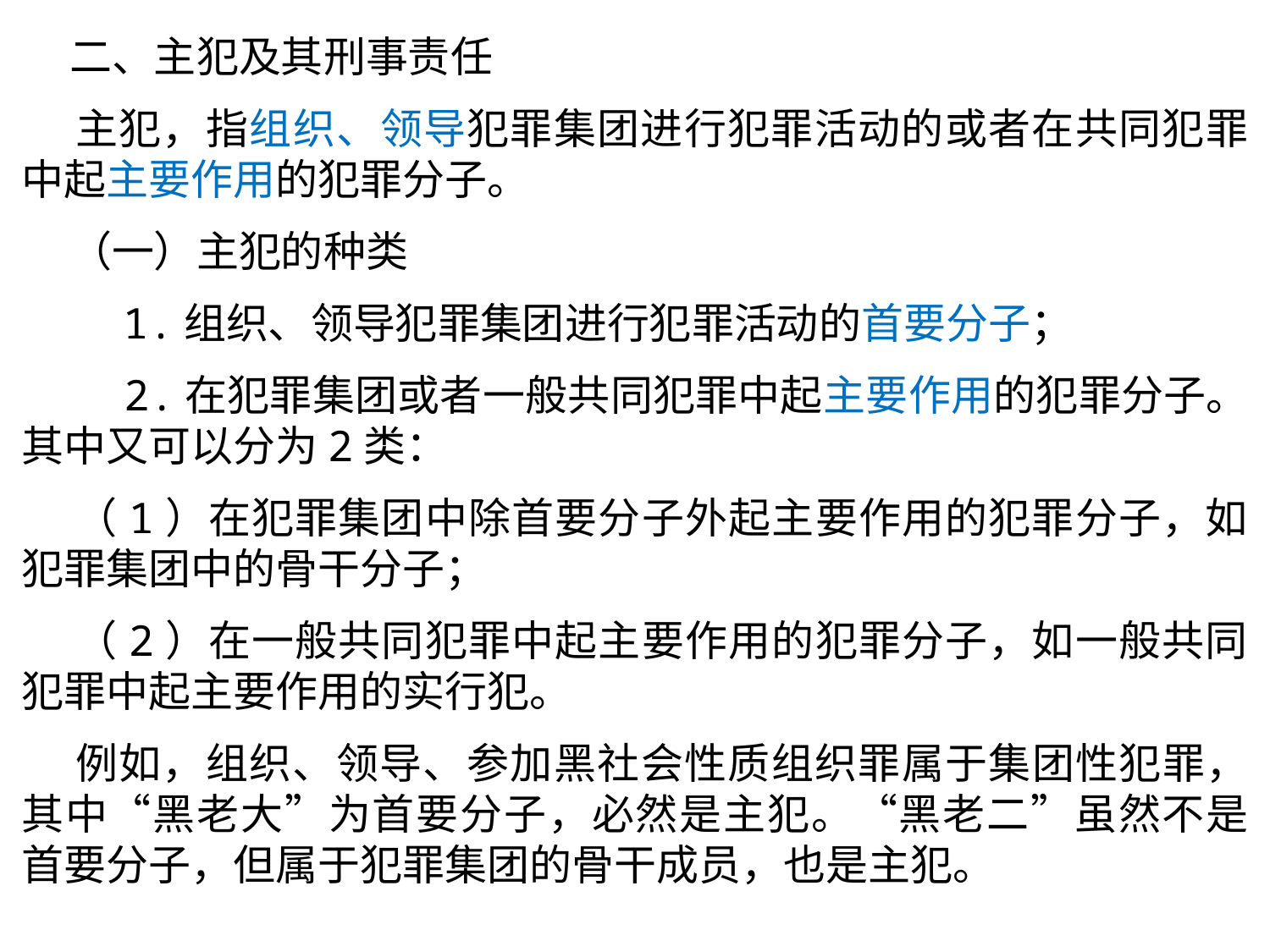

二、主犯及其刑事责任

    主犯，指组织、领导犯罪集团进行犯罪活动的或者在共同犯罪中起主要作用的犯罪分子。

    （一）主犯的种类

    1.组织、领导犯罪集团进行犯罪活动的首要分子；

    2.在犯罪集团或者一般共同犯罪中起主要作用的犯罪分子。其中又可以分为2类：

    （1）在犯罪集团中除首要分子外起主要作用的犯罪分子，如犯罪集团中的骨干分子；

    （2）在一般共同犯罪中起主要作用的犯罪分子，如一般共同犯罪中起主要作用的实行犯。

    例如，组织、领导、参加黑社会性质组织罪属于集团性犯罪，其中“黑老大”为首要分子，必然是主犯。“黑老二”虽然不是首要分子，但属于犯罪集团的骨干成员，也是主犯。